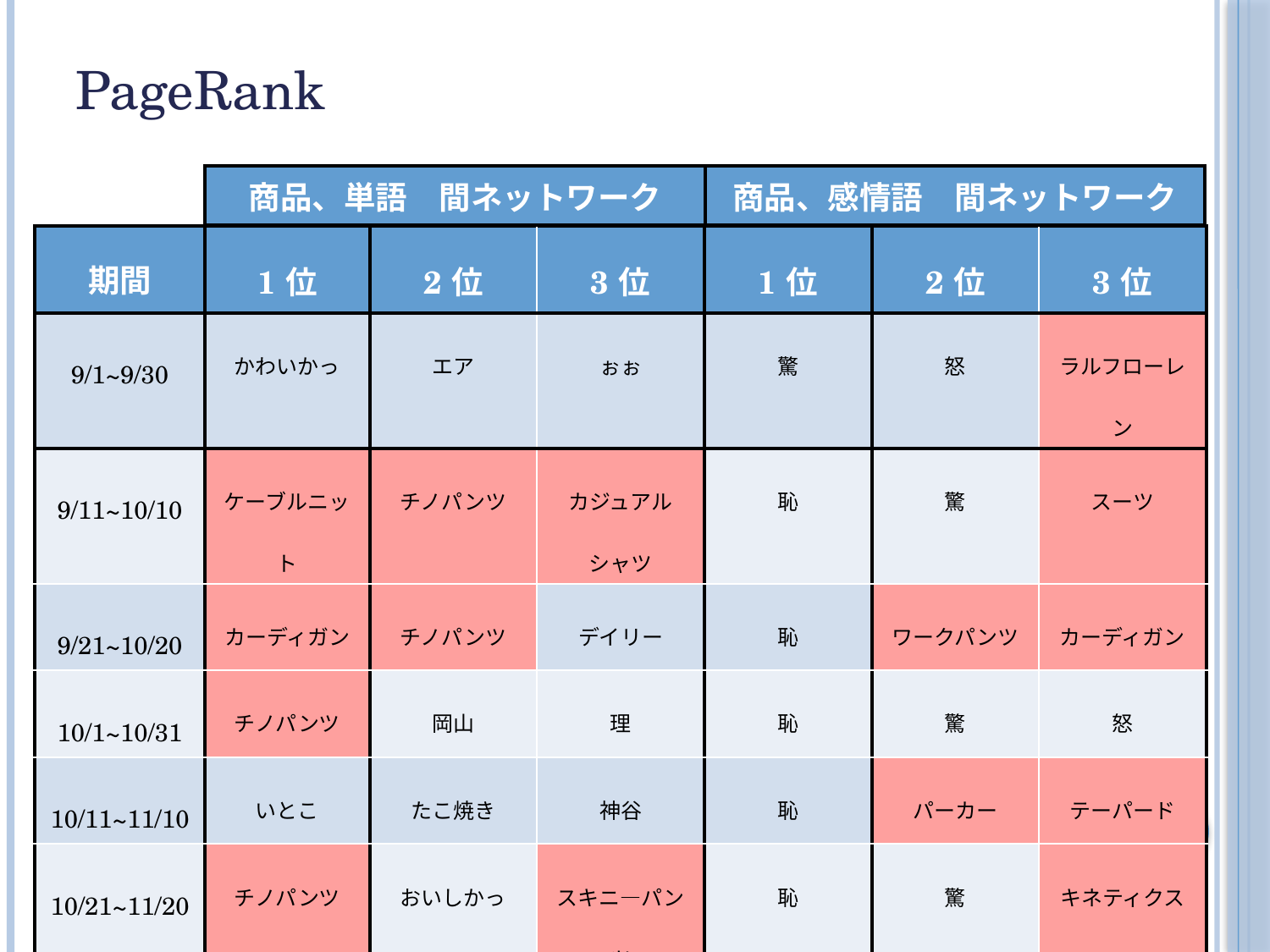

# PageRank
| 商品、単語　間ネットワーク | 商品、感情語　間ネットワーク |
| --- | --- |
| 期間 | 1位 | 2位 | 3位 | 1位 | 2位 | 3位 |
| --- | --- | --- | --- | --- | --- | --- |
| 9/1~9/30 | かわいかっ | エア | ぉぉ | 驚 | 怒 | ラルフローレン |
| 9/11~10/10 | ケーブルニット | チノパンツ | カジュアルシャツ | 恥 | 驚 | スーツ |
| 9/21~10/20 | カーディガン | チノパンツ | デイリー | 恥 | ワークパンツ | カーディガン |
| 10/1~10/31 | チノパンツ | 岡山 | 理 | 恥 | 驚 | 怒 |
| 10/11~11/10 | いとこ | たこ焼き | 神谷 | 恥 | パーカー | テーパード |
| 10/21~11/20 | チノパンツ | おいしかっ | スキニ―パンツ | 恥 | 驚 | キネティクス |
| 11/1~11/30 | ケーブルニット | 期待 | ダッフルコート | 驚 | 恥 | ジャケット |